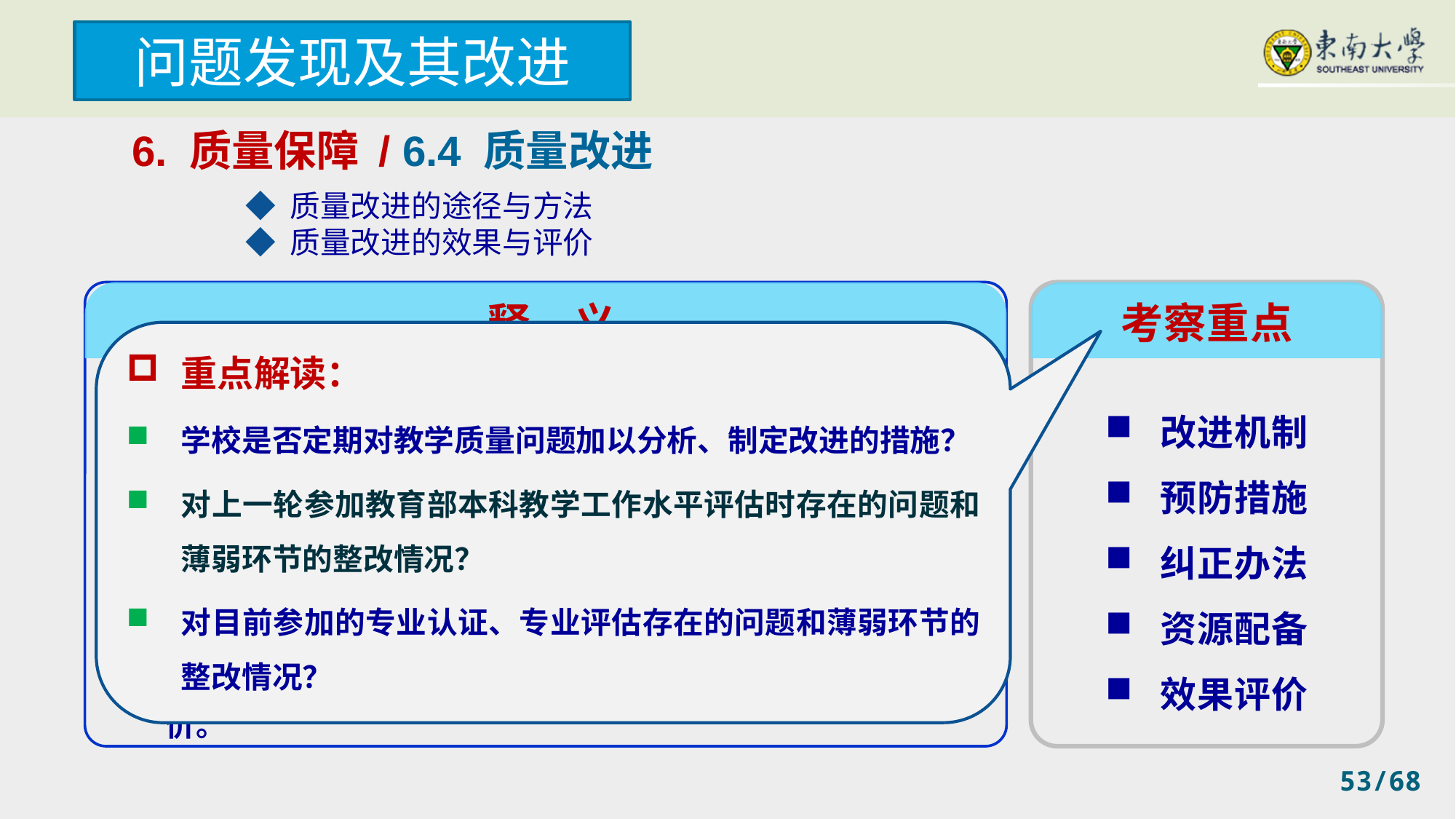

问题发现及其改进
6. 质量保障 / 6.4 质量改进
◆ 质量改进的途径与方法
◆ 质量改进的效果与评价

释    义
考察重点
重点解读：
学校是否定期对教学质量问题加以分析、制定改进的措施？
对上一轮参加教育部本科教学工作水平评估时存在的问题和薄弱环节的整改情况？
对目前参加的专业认证、专业评估存在的问题和薄弱环节的整改情况？

质量改进是针对教学质量存在问题和薄弱环节，采取有效的纠正与预防措施，并对质量保障体系进行持续改进，达到持续改进质量的目的。
应针对质量监控和质量分析中发现的质量问题、以及提出的质量改进建议等，制定纠正与改进措施。
配备必要的资源，进行质量改进，并对其有效性适时进行评价。
改进机制
预防措施
纠正办法
资源配备
效果评价